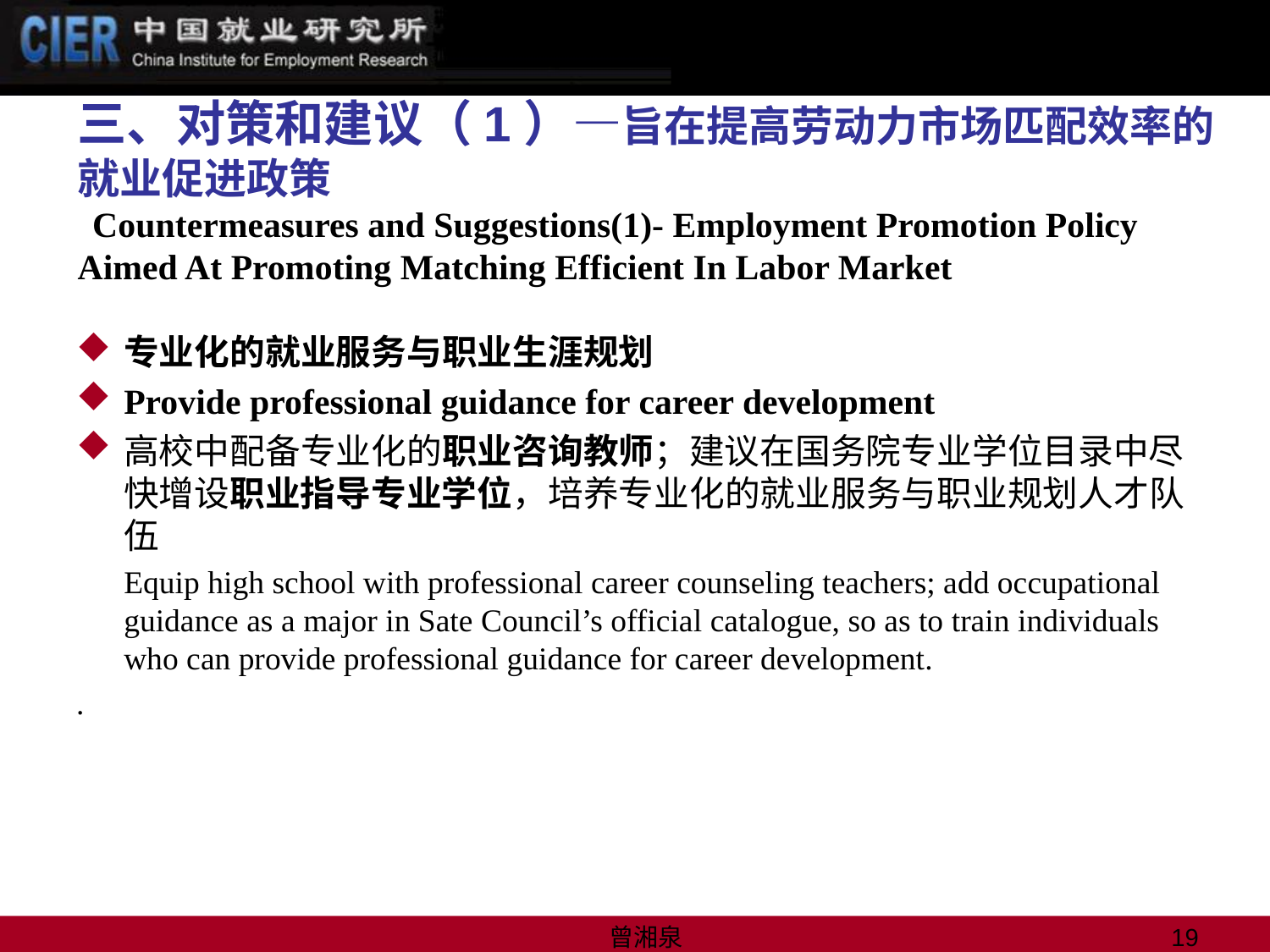

# 三、对策和建议（1）—旨在提高劳动力市场匹配效率的就业促进政策 Countermeasures and Suggestions(1)- Employment Promotion Policy Aimed At Promoting Matching Efficient In Labor Market
专业化的就业服务与职业生涯规划
Provide professional guidance for career development
高校中配备专业化的职业咨询教师；建议在国务院专业学位目录中尽快增设职业指导专业学位，培养专业化的就业服务与职业规划人才队伍
	Equip high school with professional career counseling teachers; add occupational guidance as a major in Sate Council’s official catalogue, so as to train individuals who can provide professional guidance for career development.
.

曾湘泉
19